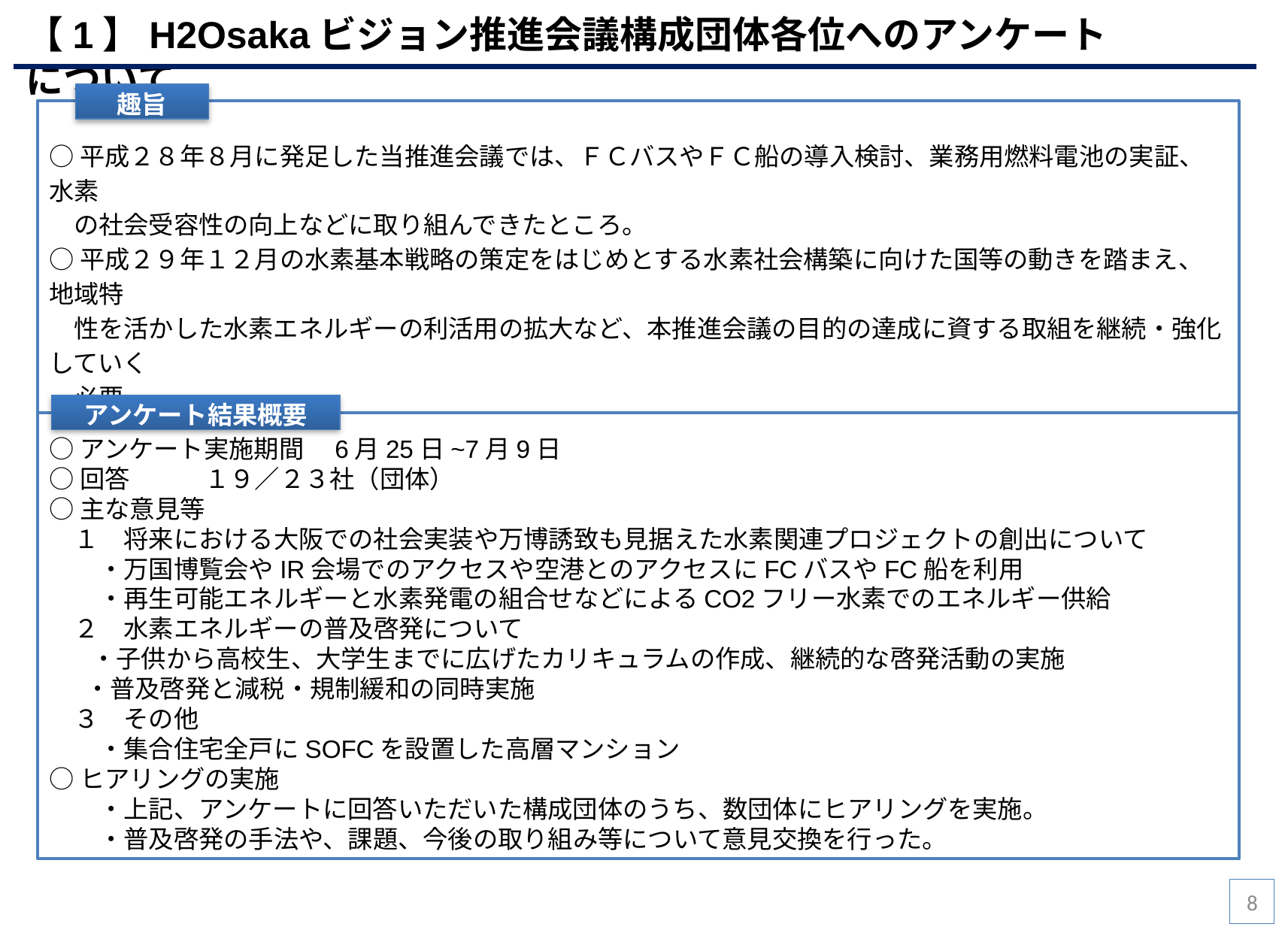

【1】H2Osakaビジョン推進会議構成団体各位へのアンケートについて
趣旨

○平成２８年８月に発足した当推進会議では、ＦＣバスやＦＣ船の導入検討、業務用燃料電池の実証、水素
　の社会受容性の向上などに取り組んできたところ。
○平成２９年１２月の水素基本戦略の策定をはじめとする水素社会構築に向けた国等の動きを踏まえ、地域特
　性を活かした水素エネルギーの利活用の拡大など、本推進会議の目的の達成に資する取組を継続・強化していく
　必要。
○今後の当推進会議における取組の参考等とするため、構成団体に対し、誘致を実施している万国博覧会やＩＲ等
　を見据えた水素関連プロジェクトの創出、現在の取組と今後の方向性等についてアンケートを実施。
アンケート結果概要

○アンケート実施期間　6月25日~7月9日
○回答　　　１９／２３社（団体）
○主な意見等
　１　将来における大阪での社会実装や万博誘致も見据えた水素関連プロジェクトの創出について
　　・万国博覧会やIR会場でのアクセスや空港とのアクセスにFCバスやFC船を利用
　　・再生可能エネルギーと水素発電の組合せなどによるCO2フリー水素でのエネルギー供給
　２　水素エネルギーの普及啓発について
 　 ・子供から高校生、大学生までに広げたカリキュラムの作成、継続的な啓発活動の実施
　  ・普及啓発と減税・規制緩和の同時実施
　３　その他
　　・集合住宅全戸にSOFCを設置した高層マンション
○ヒアリングの実施
　　・上記、アンケートに回答いただいた構成団体のうち、数団体にヒアリングを実施。
　　・普及啓発の手法や、課題、今後の取り組み等について意見交換を行った。
8